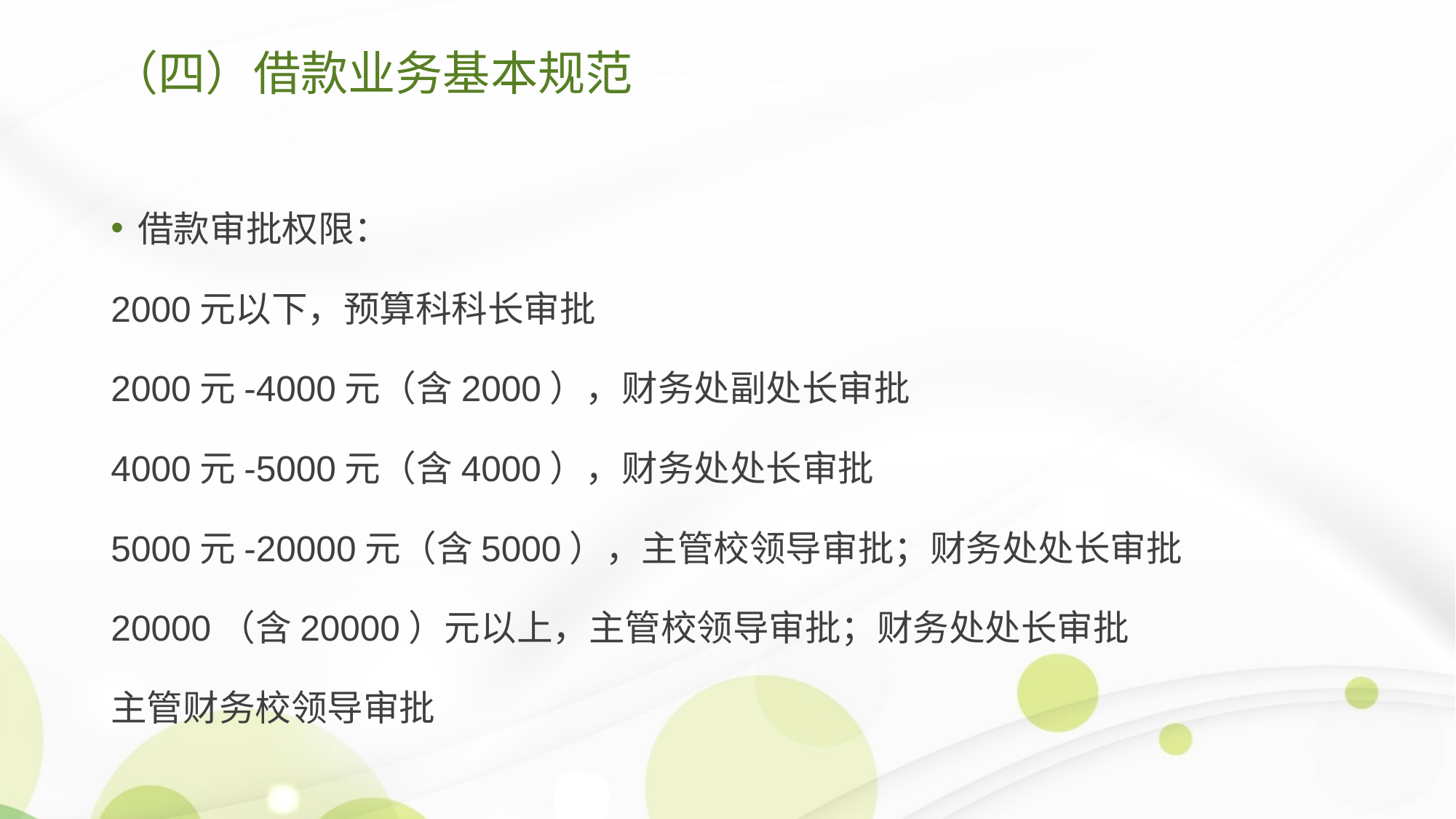

# （四）借款业务基本规范
借款审批权限：
2000元以下，预算科科长审批
2000元-4000元（含2000），财务处副处长审批
4000元-5000元（含4000），财务处处长审批
5000元-20000元（含5000），主管校领导审批；财务处处长审批
20000（含20000）元以上，主管校领导审批；财务处处长审批
主管财务校领导审批